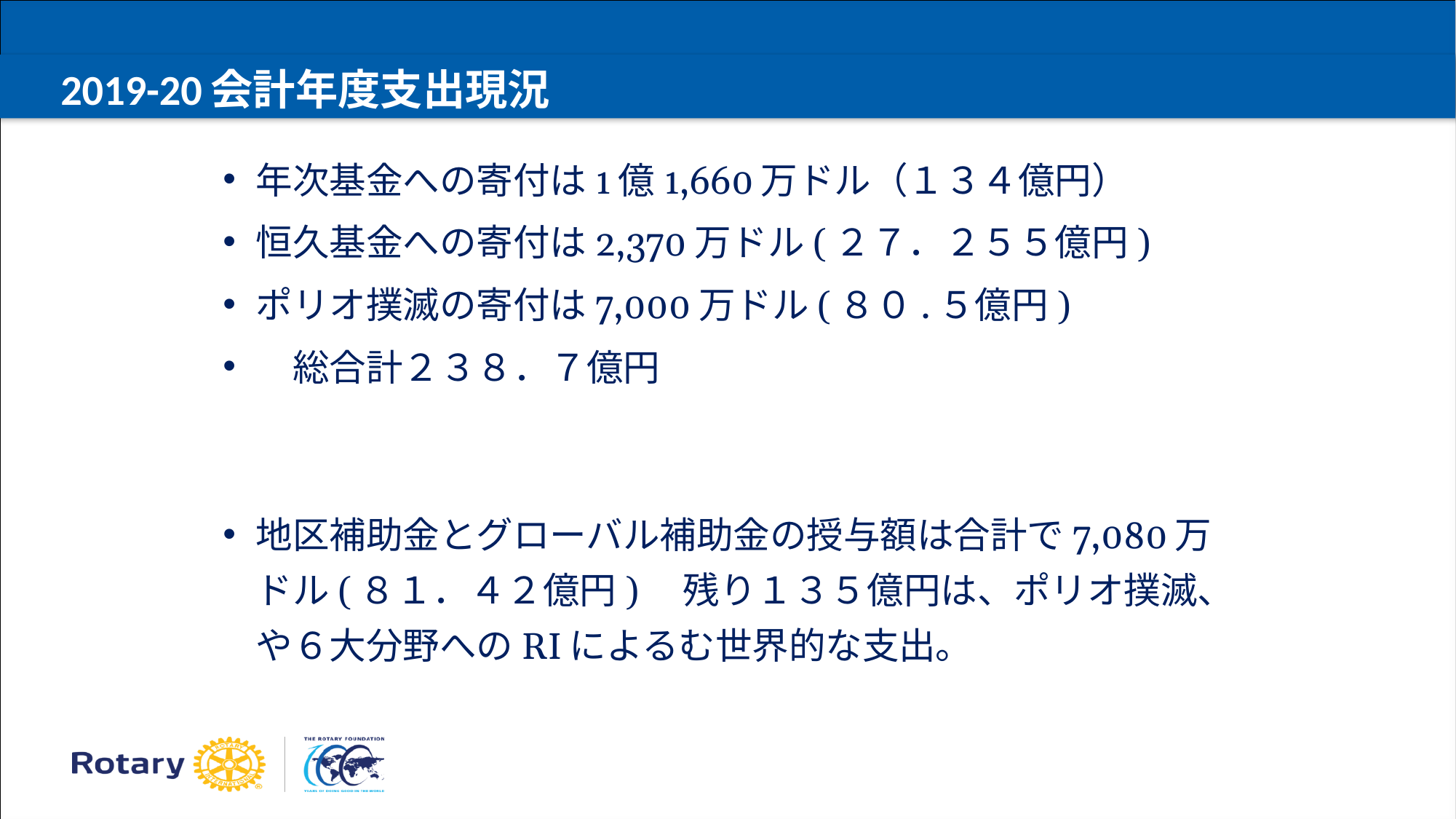

# 2019-20会計年度支出現況
年次基金への寄付は1億1,660万ドル（１３４億円）
恒久基金への寄付は2,370万ドル(２７．２５５億円)
ポリオ撲滅の寄付は7,000万ドル(８０.５億円)
　総合計２３８．７億円

地区補助金とグローバル補助金の授与額は合計で7,080万ドル(８１．４２億円)　残り１３５億円は、ポリオ撲滅、や６大分野へのRIによるむ世界的な支出。